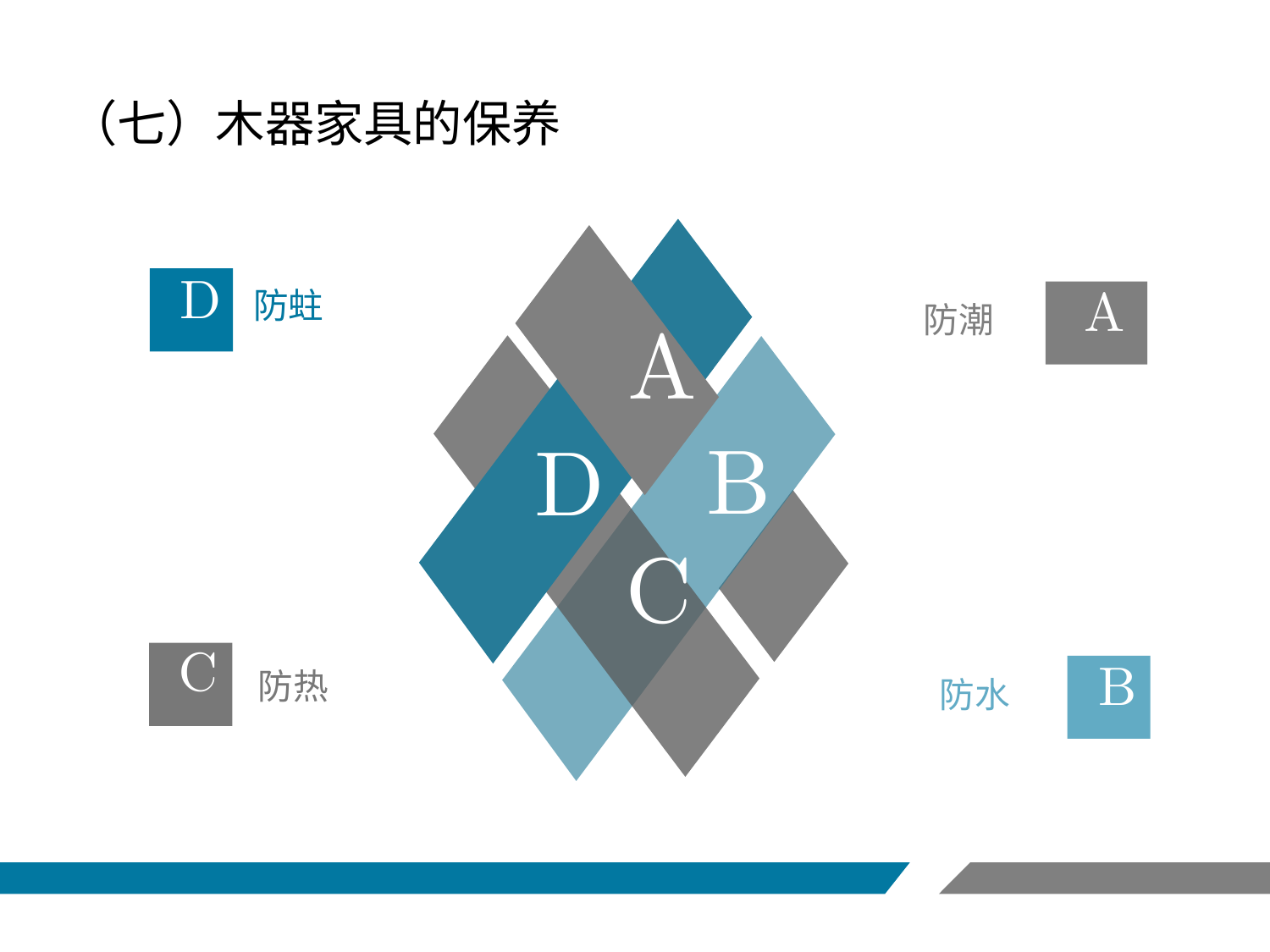

（七）木器家具的保养

D

防蛀
A

防潮
A

B
D

C
C

防热
B

防水